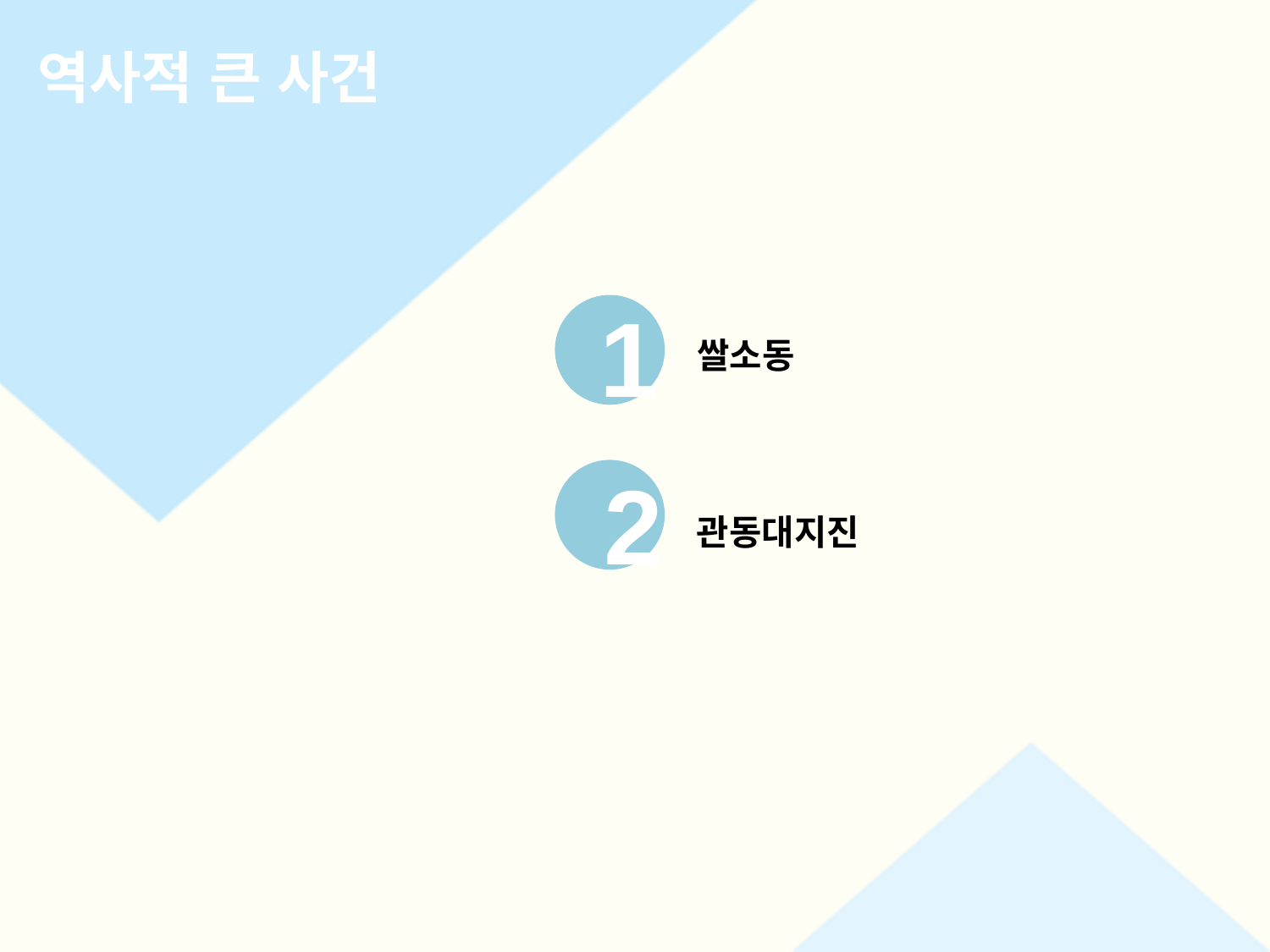

역사적 큰 사건
1

쌀소동
2

관동대지진